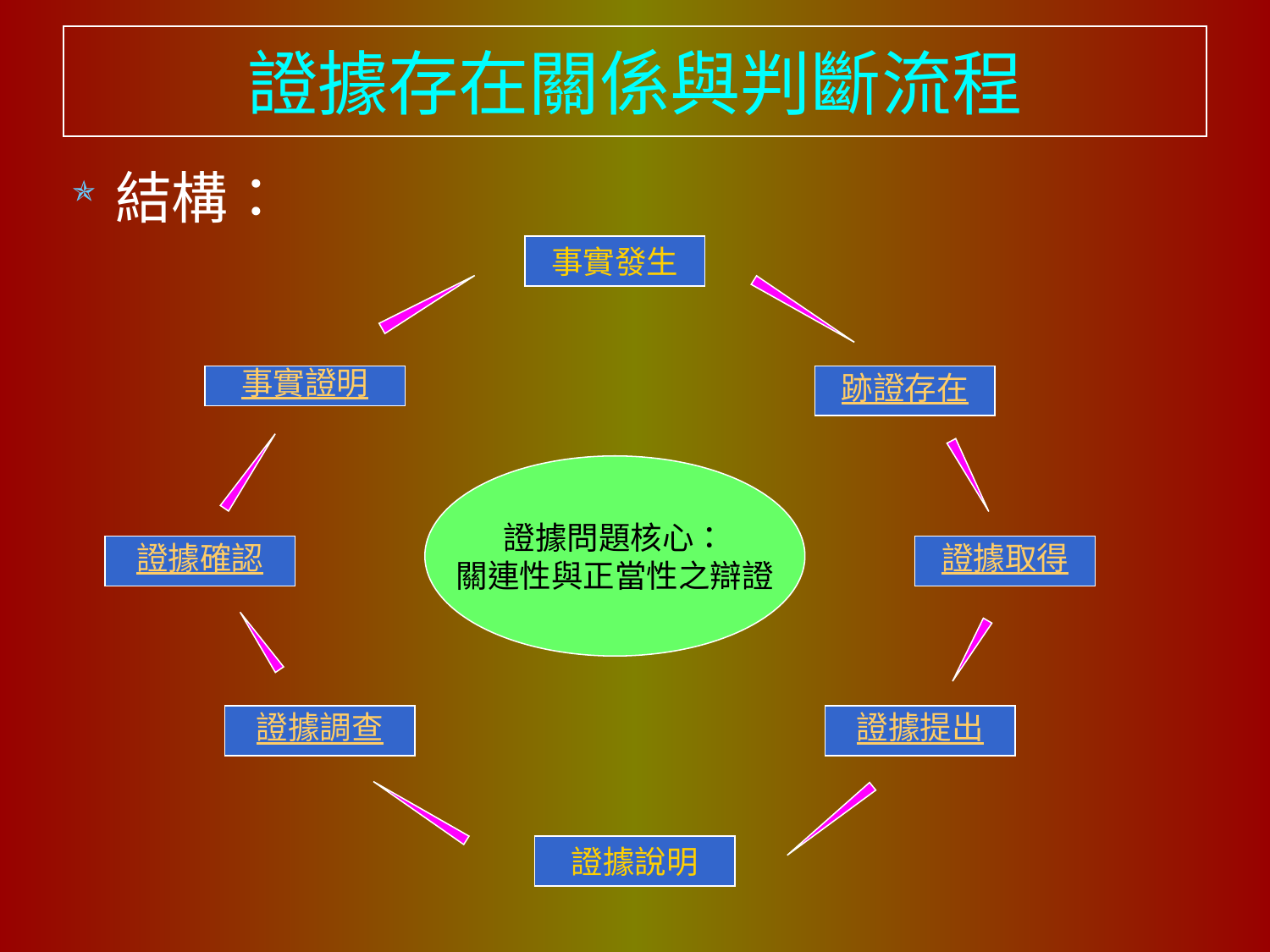

# 證據存在關係與判斷流程
結構：
事實發生

事實證明
跡證存在
證據問題核心：
關連性與正當性之辯證

證據確認
證據取得

證據調查
證據提出

證據說明